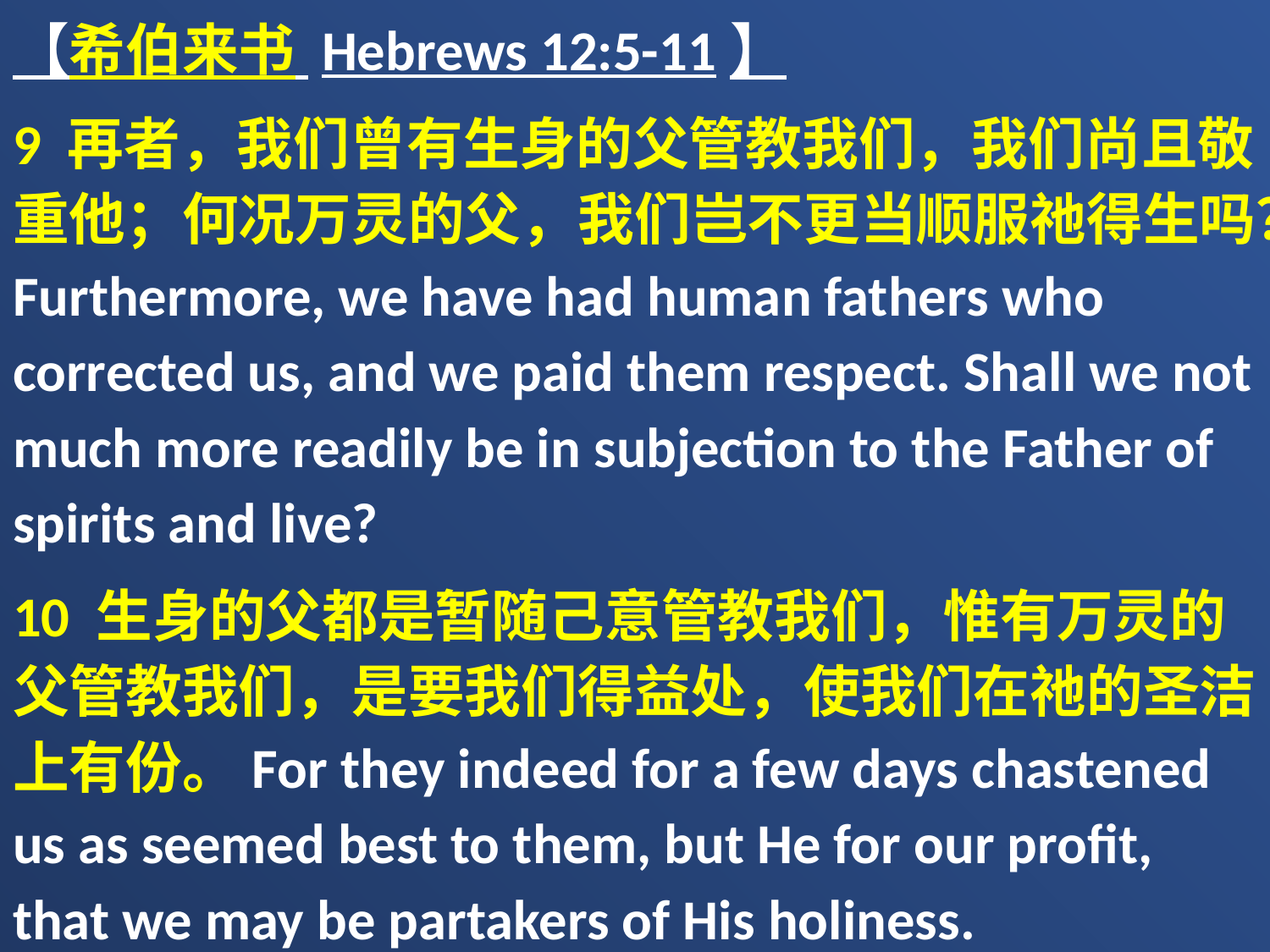

【希伯来书 Hebrews 12:5-11】
9 再者，我们曾有生身的父管教我们，我们尚且敬重他；何况万灵的父，我们岂不更当顺服祂得生吗？Furthermore, we have had human fathers who corrected us, and we paid them respect. Shall we not much more readily be in subjection to the Father of spirits and live?
10 生身的父都是暂随己意管教我们，惟有万灵的父管教我们，是要我们得益处，使我们在祂的圣洁上有份。For they indeed for a few days chastened us as seemed best to them, but He for our profit, that we may be partakers of His holiness.